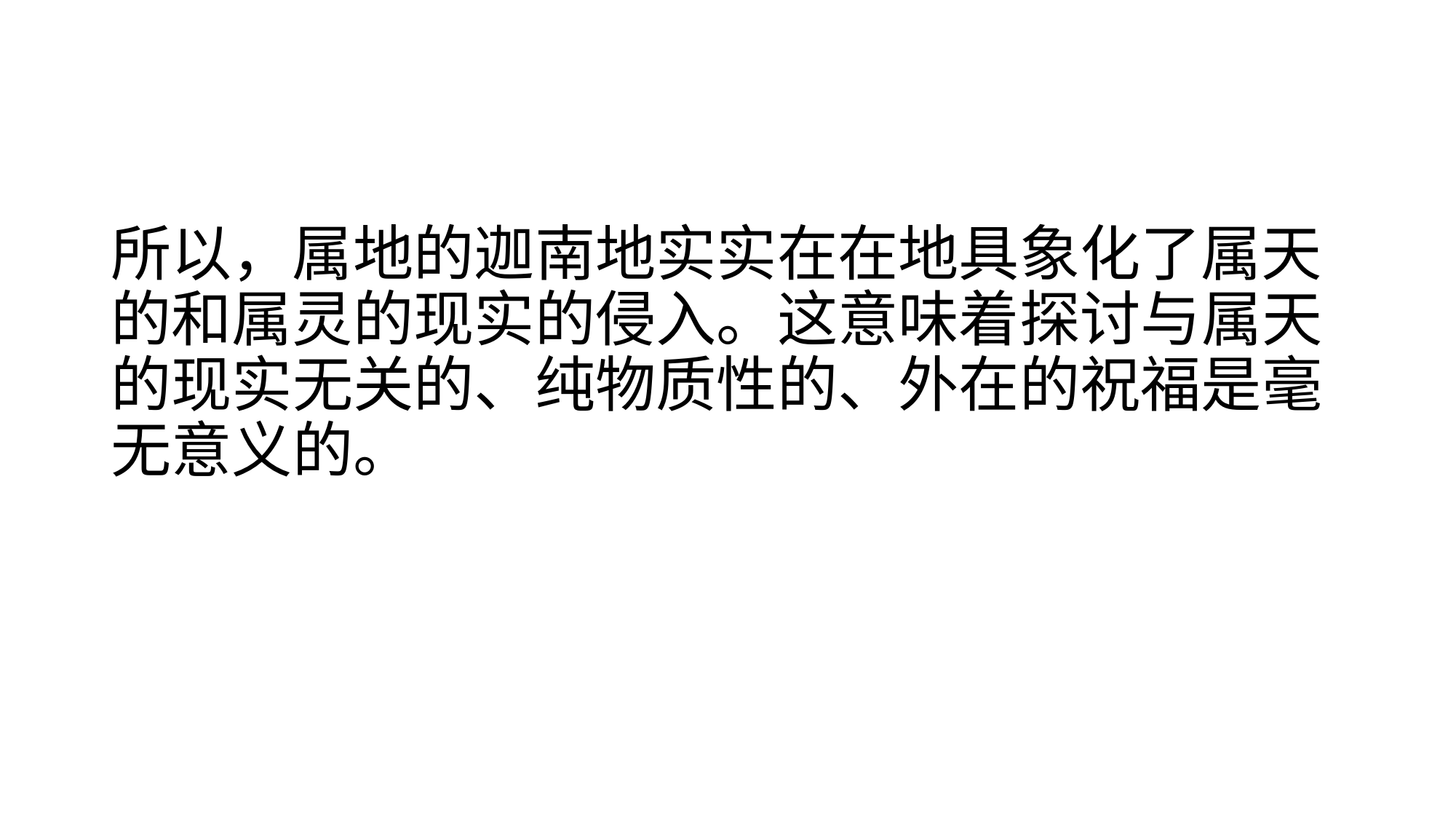

#
所以，属地的迦南地实实在在地具象化了属天的和属灵的现实的侵入。这意味着探讨与属天的现实无关的、纯物质性的、外在的祝福是毫无意义的。